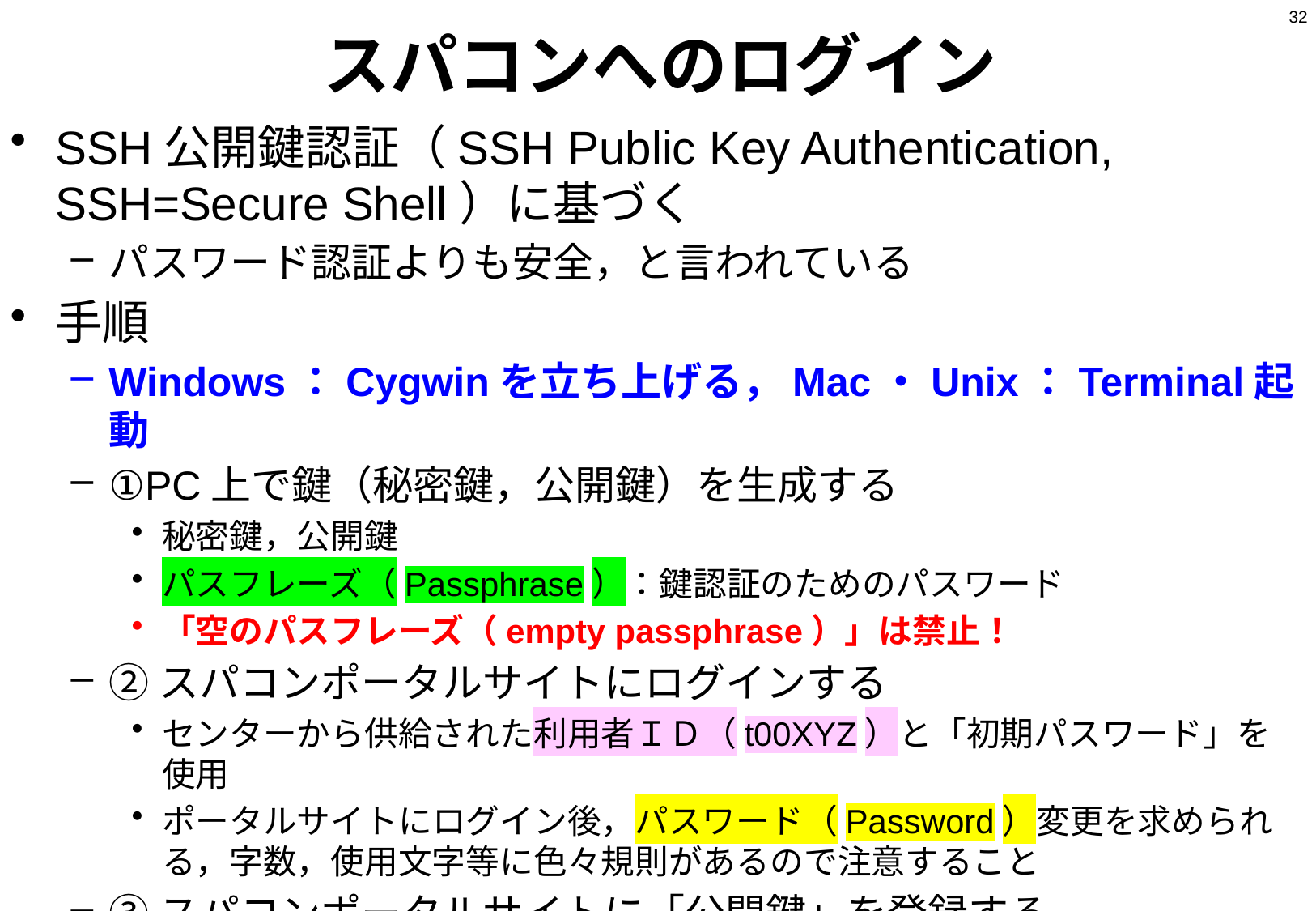

32
# スパコンへのログイン
SSH公開鍵認証（SSH Public Key Authentication, SSH=Secure Shell）に基づく
パスワード認証よりも安全，と言われている
手順
Windows：Cygwinを立ち上げる，Mac・Unix：Terminal起動
①PC上で鍵（秘密鍵，公開鍵）を生成する
秘密鍵，公開鍵
パスフレーズ（Passphrase）：鍵認証のためのパスワード
「空のパスフレーズ（empty passphrase）」は禁止！
②スパコンポータルサイトにログインする
センターから供給された利用者ＩＤ（t00XYZ）と「初期パスワード」を使用
ポータルサイトにログイン後，パスワード（Password）変更を求められる，字数，使用文字等に色々規則があるので注意すること
③スパコンポータルサイトに「公開鍵」を登録する
④ＰＣからsshによってスパコンにログインする